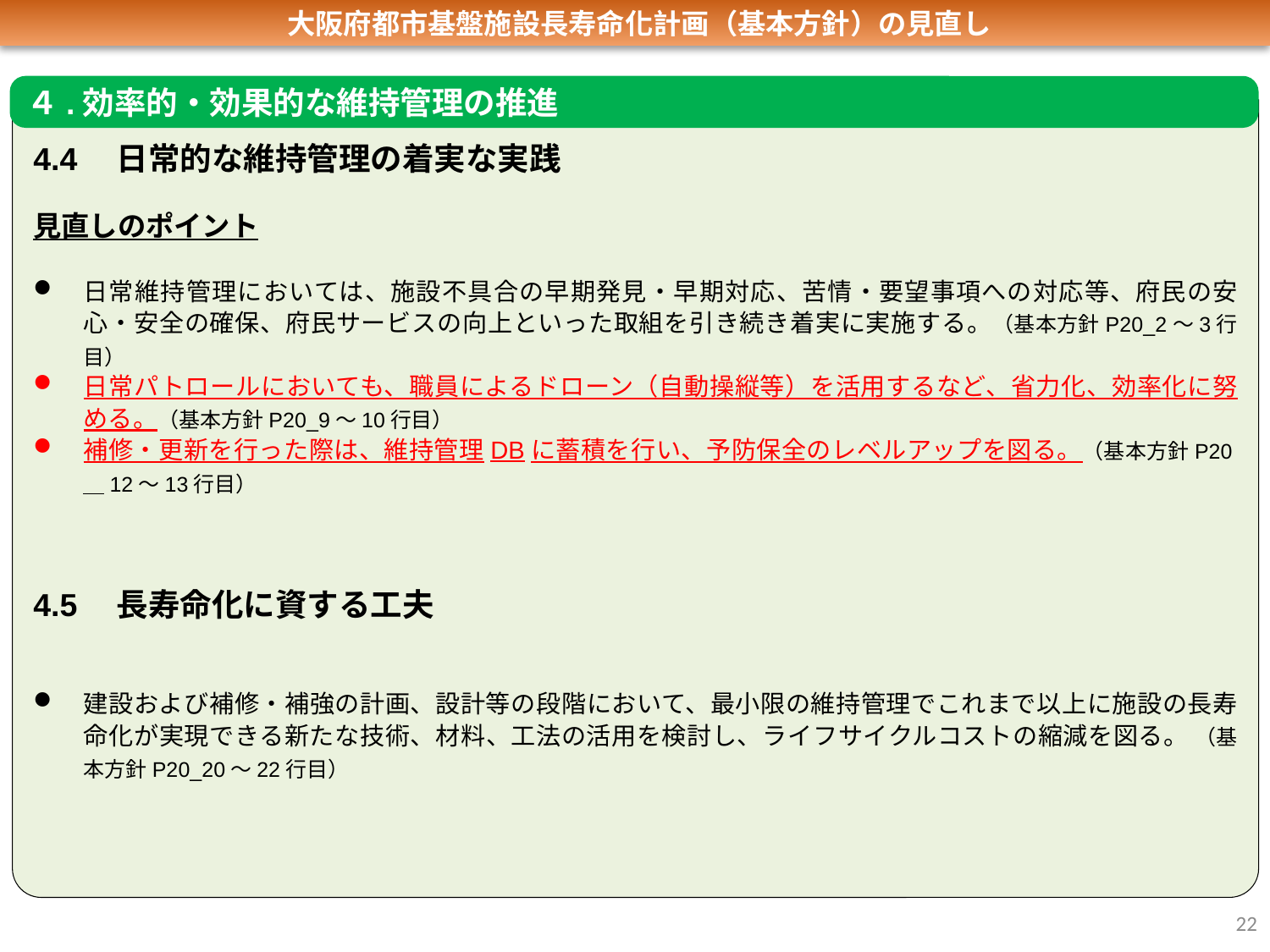

大阪府都市基盤施設長寿命化計画（基本方針）の見直し
４.効率的・効果的な維持管理の推進

4.4　日常的な維持管理の着実な実践

見直しのポイント

日常維持管理においては、施設不具合の早期発見・早期対応、苦情・要望事項への対応等、府民の安心・安全の確保、府民サービスの向上といった取組を引き続き着実に実施する。（基本方針P20_2～3行目）
日常パトロールにおいても、職員によるドローン（自動操縦等）を活用するなど、省力化、効率化に努める。（基本方針P20_9～10行目）
補修・更新を行った際は、維持管理DBに蓄積を行い、予防保全のレベルアップを図る。（基本方針P20＿12～13行目）

4.5　長寿命化に資する工夫

建設および補修・補強の計画、設計等の段階において、最小限の維持管理でこれまで以上に施設の長寿命化が実現できる新たな技術、材料、工法の活用を検討し、ライフサイクルコストの縮減を図る。 （基本方針P20_20～22行目）

22